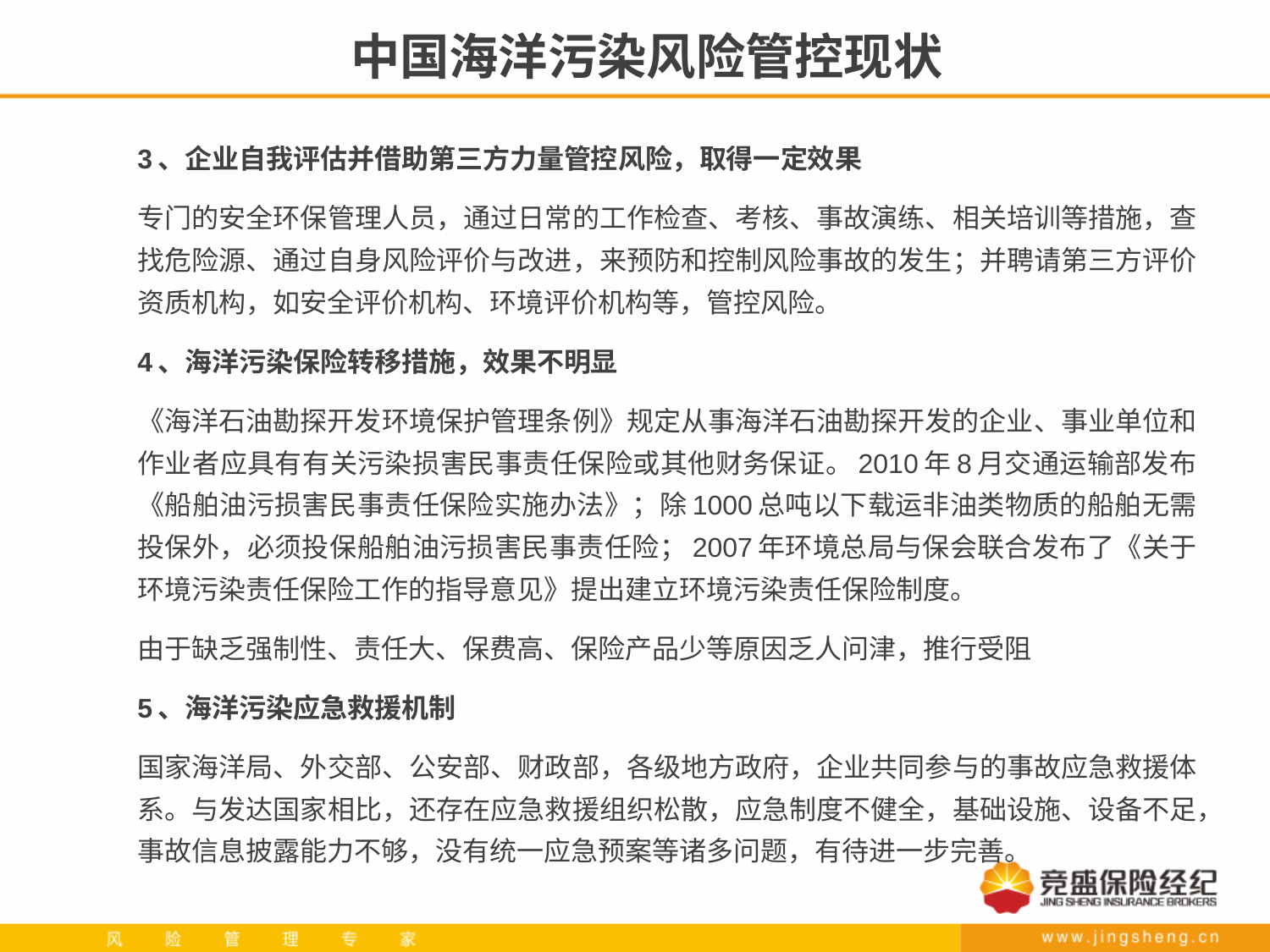

# 中国海洋污染风险管控现状
3、企业自我评估并借助第三方力量管控风险，取得一定效果
专门的安全环保管理人员，通过日常的工作检查、考核、事故演练、相关培训等措施，查找危险源、通过自身风险评价与改进，来预防和控制风险事故的发生；并聘请第三方评价资质机构，如安全评价机构、环境评价机构等，管控风险。
4、海洋污染保险转移措施，效果不明显
《海洋石油勘探开发环境保护管理条例》规定从事海洋石油勘探开发的企业、事业单位和作业者应具有有关污染损害民事责任保险或其他财务保证。2010年8月交通运输部发布《船舶油污损害民事责任保险实施办法》；除1000总吨以下载运非油类物质的船舶无需投保外，必须投保船舶油污损害民事责任险；2007年环境总局与保会联合发布了《关于环境污染责任保险工作的指导意见》提出建立环境污染责任保险制度。
由于缺乏强制性、责任大、保费高、保险产品少等原因乏人问津，推行受阻
5、海洋污染应急救援机制
国家海洋局、外交部、公安部、财政部，各级地方政府，企业共同参与的事故应急救援体系。与发达国家相比，还存在应急救援组织松散，应急制度不健全，基础设施、设备不足，事故信息披露能力不够，没有统一应急预案等诸多问题，有待进一步完善。